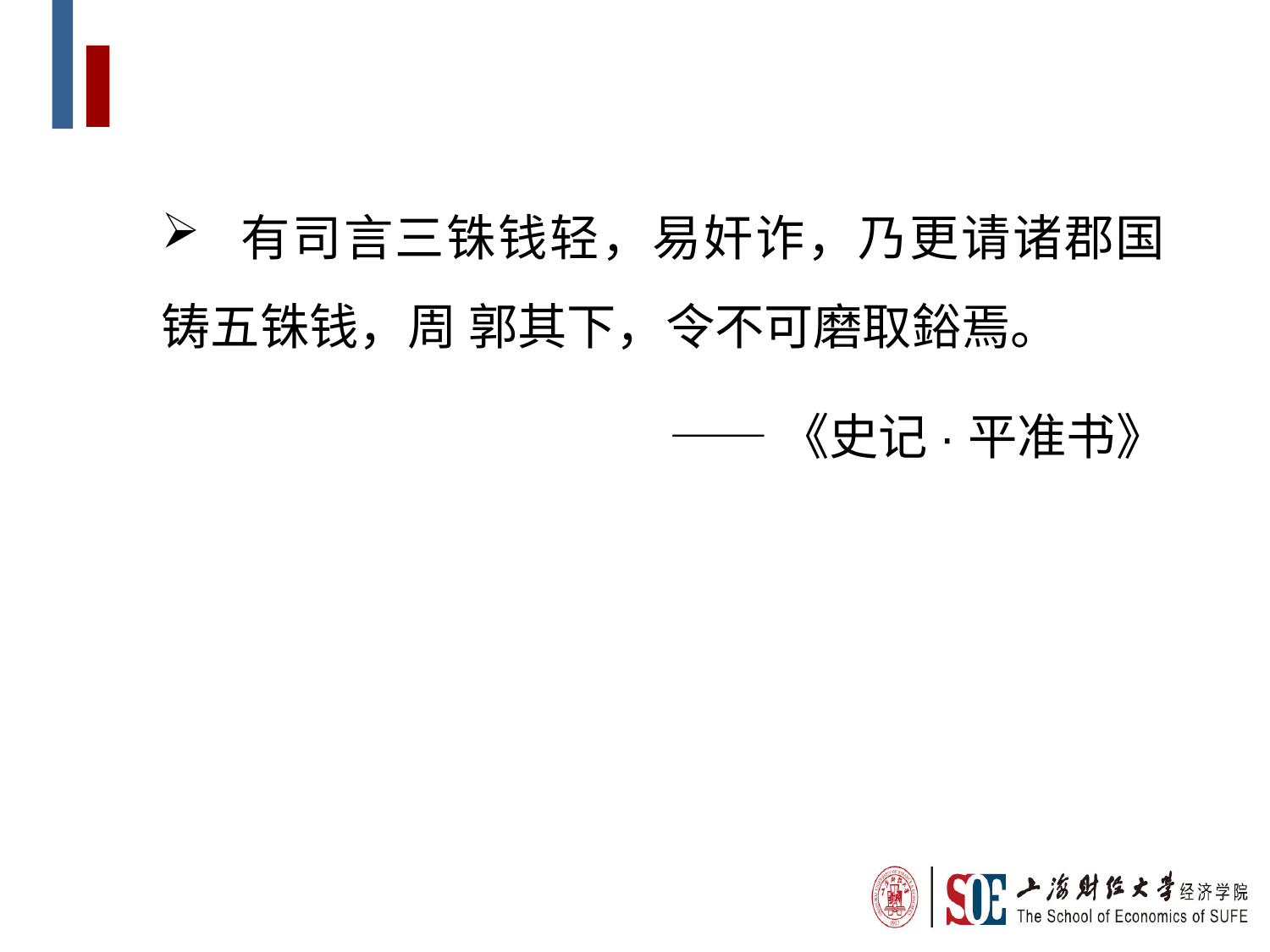

有司言三铢钱轻，易奸诈，乃更请诸郡国铸五铢钱，周 郭其下，令不可磨取鋊焉。
——《史记·平准书》